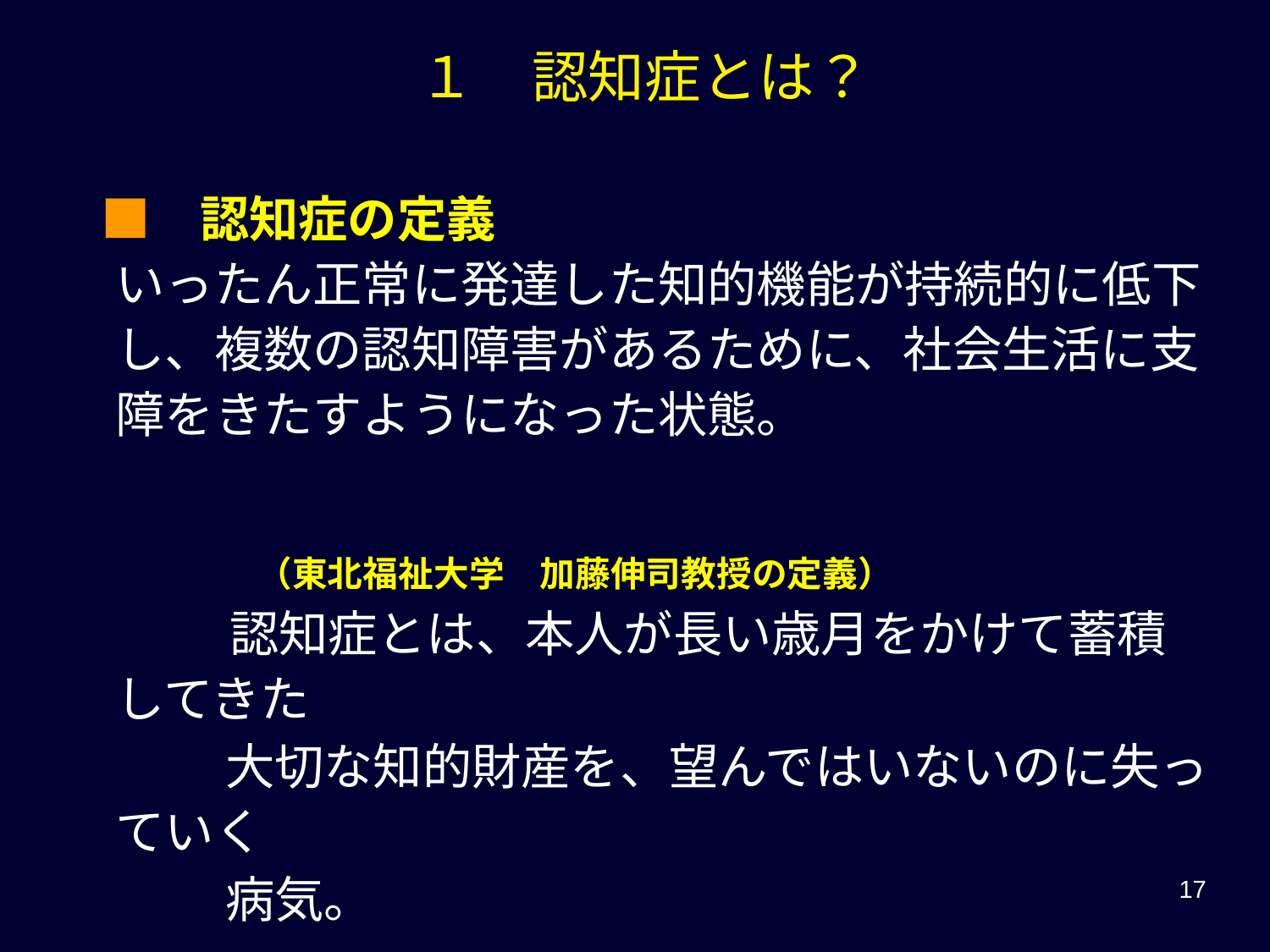

１　認知症とは？

　■　認知症の定義
いったん正常に発達した知的機能が持続的に低下し、複数の認知障害があるために、社会生活に支障をきたすようになった状態。

　　　　（東北福祉大学　加藤伸司教授の定義）
　 　　認知症とは、本人が長い歳月をかけて蓄積してきた
　　 大切な知的財産を、望んではいないのに失っていく
　　 病気。

　　　　　　出典 ： 加藤伸司，2005｢認知症になるとなぜ「不可解な行動」をとるのか」河出書房新社　14頁
17